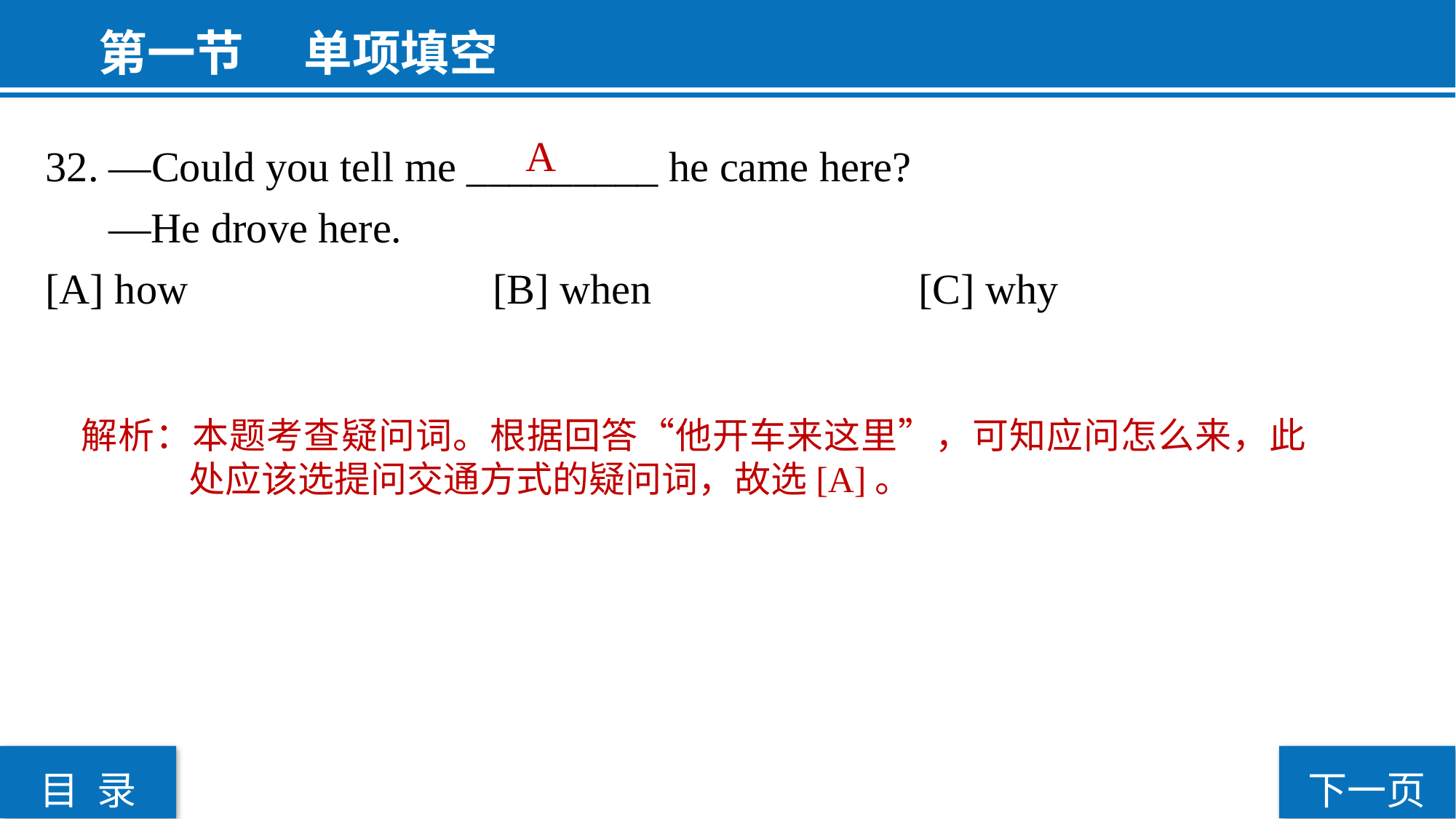

第一节  单项填空
A
32. —Could you tell me _________ he came here?
      —He drove here.
[A] how			 [B] when 			[C] why
解析：本题考查疑问词。根据回答“他开车来这里”，可知应问怎么来，此处应该选提问交通方式的疑问词，故选[A]。